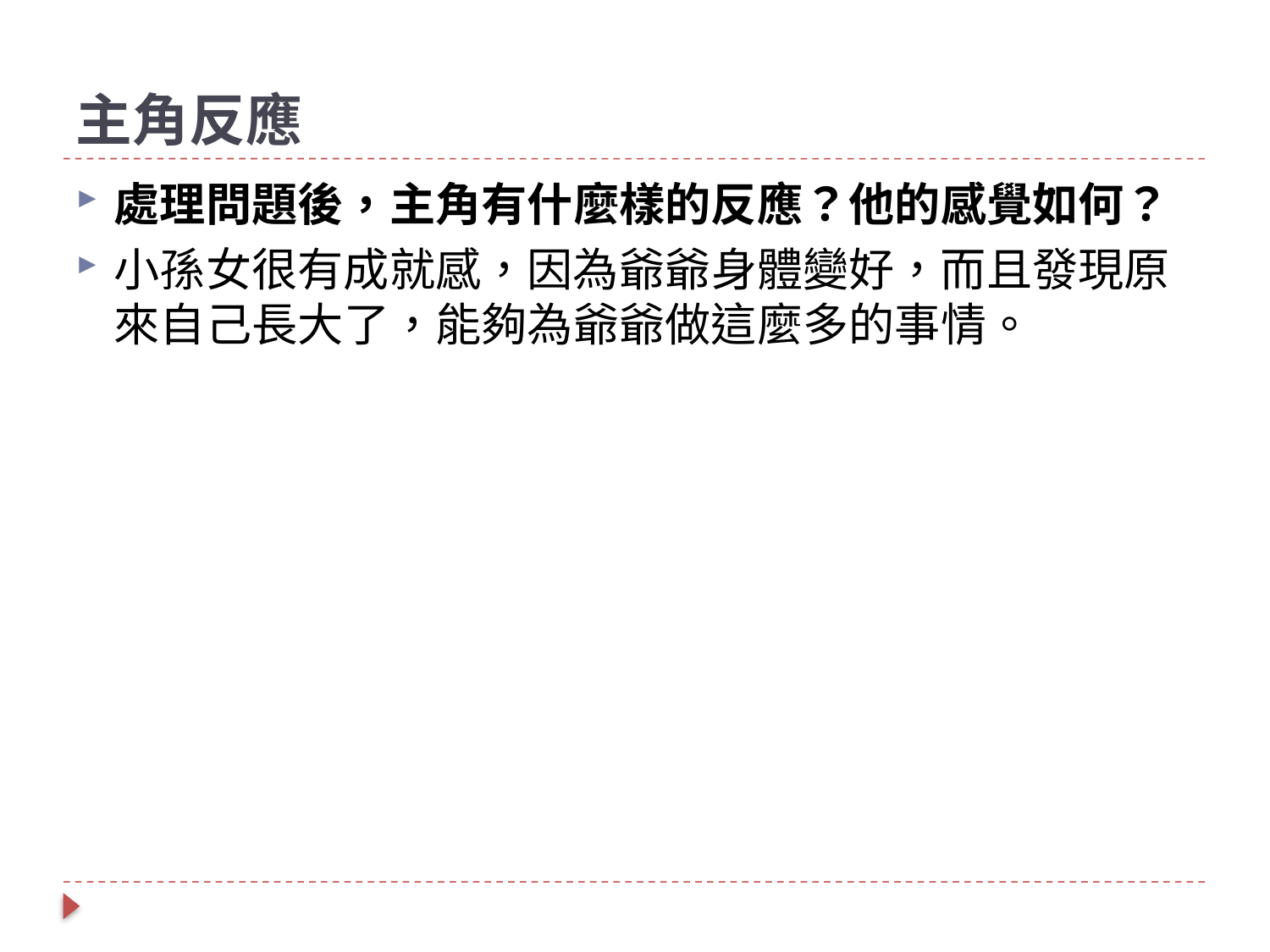

主角反應
處理問題後，主角有什麼樣的反應？他的感覺如何？
小孫女很有成就感，因為爺爺身體變好，而且發現原來自己長大了，能夠為爺爺做這麼多的事情。